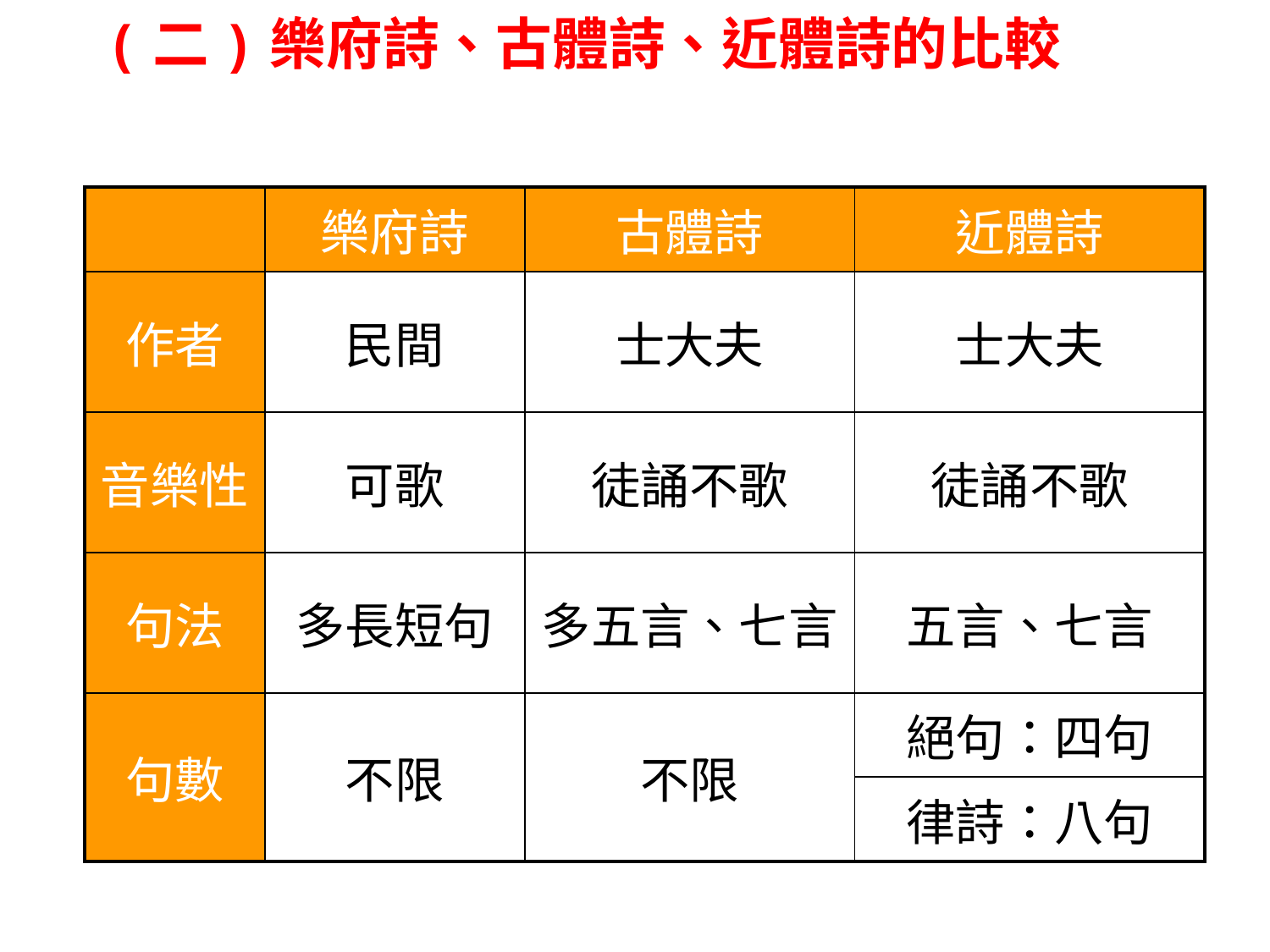

文章題解-11
(二)樂府詩、古體詩、近體詩的比較
|  | 樂府詩 | 古體詩 | 近體詩 |
| --- | --- | --- | --- |
| 作者 | 民間 | 士大夫 | 士大夫 |
| 音樂性 | 可歌 | 徒誦不歌 | 徒誦不歌 |
| 句法 | 多長短句 | 多五言、七言 | 五言、七言 |
| 句數 | 不限 | 不限 | 絕句：四句 |
|  |  |  | 律詩：八句 |